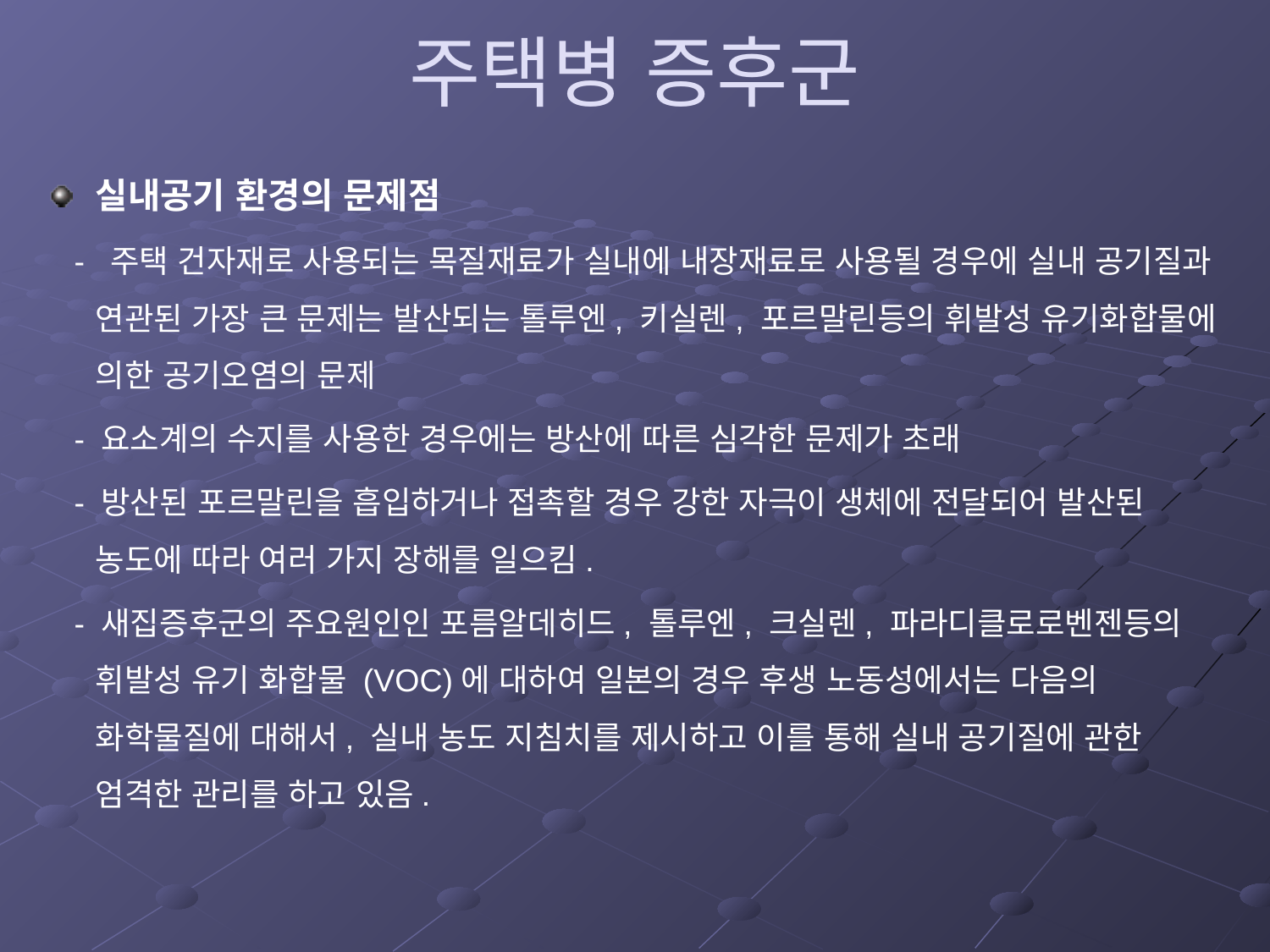

# 주택병 증후군
실내공기 환경의 문제점
   -  주택 건자재로 사용되는 목질재료가 실내에 내장재료로 사용될 경우에 실내 공기질과 연관된 가장 큰 문제는 발산되는 톨루엔, 키실렌, 포르말린등의 휘발성 유기화합물에 의한 공기오염의 문제
   - 요소계의 수지를 사용한 경우에는 방산에 따른 심각한 문제가 초래
   - 방산된 포르말린을 흡입하거나 접촉할 경우 강한 자극이 생체에 전달되어 발산된 농도에 따라 여러 가지 장해를 일으킴.
   - 새집증후군의 주요원인인 포름알데히드, 톨루엔, 크실렌, 파라디클로로벤젠등의 휘발성 유기 화합물 (VOC)에 대하여 일본의 경우 후생 노동성에서는 다음의 화학물질에 대해서, 실내 농도 지침치를 제시하고 이를 통해 실내 공기질에 관한 엄격한 관리를 하고 있음.